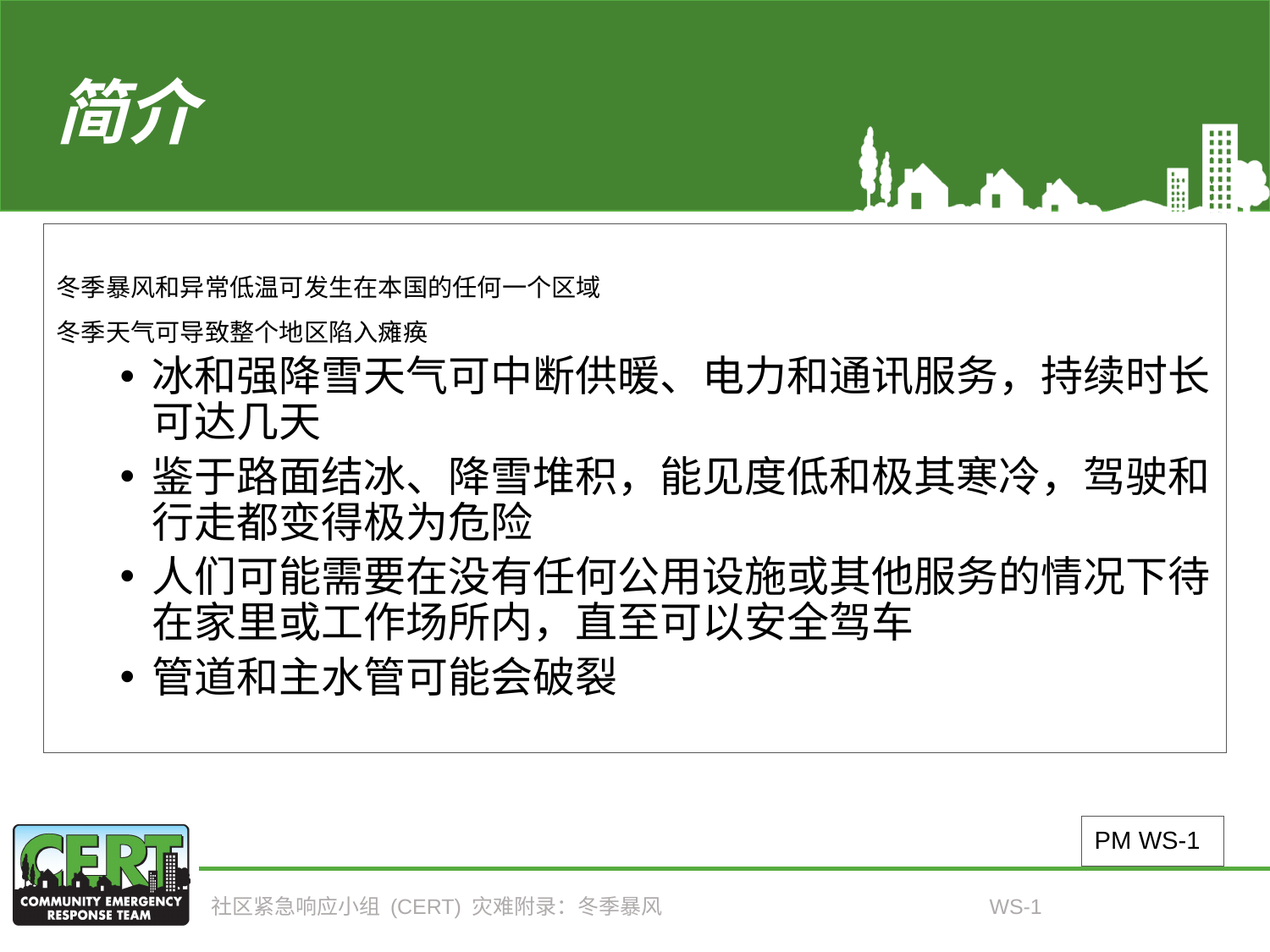

# 简介
冬季暴风和异常低温可发生在本国的任何一个区域
冬季天气可导致整个地区陷入瘫痪
冰和强降雪天气可中断供暖、电力和通讯服务，持续时长可达几天
鉴于路面结冰、降雪堆积，能见度低和极其寒冷，驾驶和行走都变得极为危险
人们可能需要在没有任何公用设施或其他服务的情况下待在家里或工作场所内，直至可以安全驾车
管道和主水管可能会破裂
PM WS-1
社区紧急响应小组 (CERT) 灾难附录：冬季暴风
WS-1